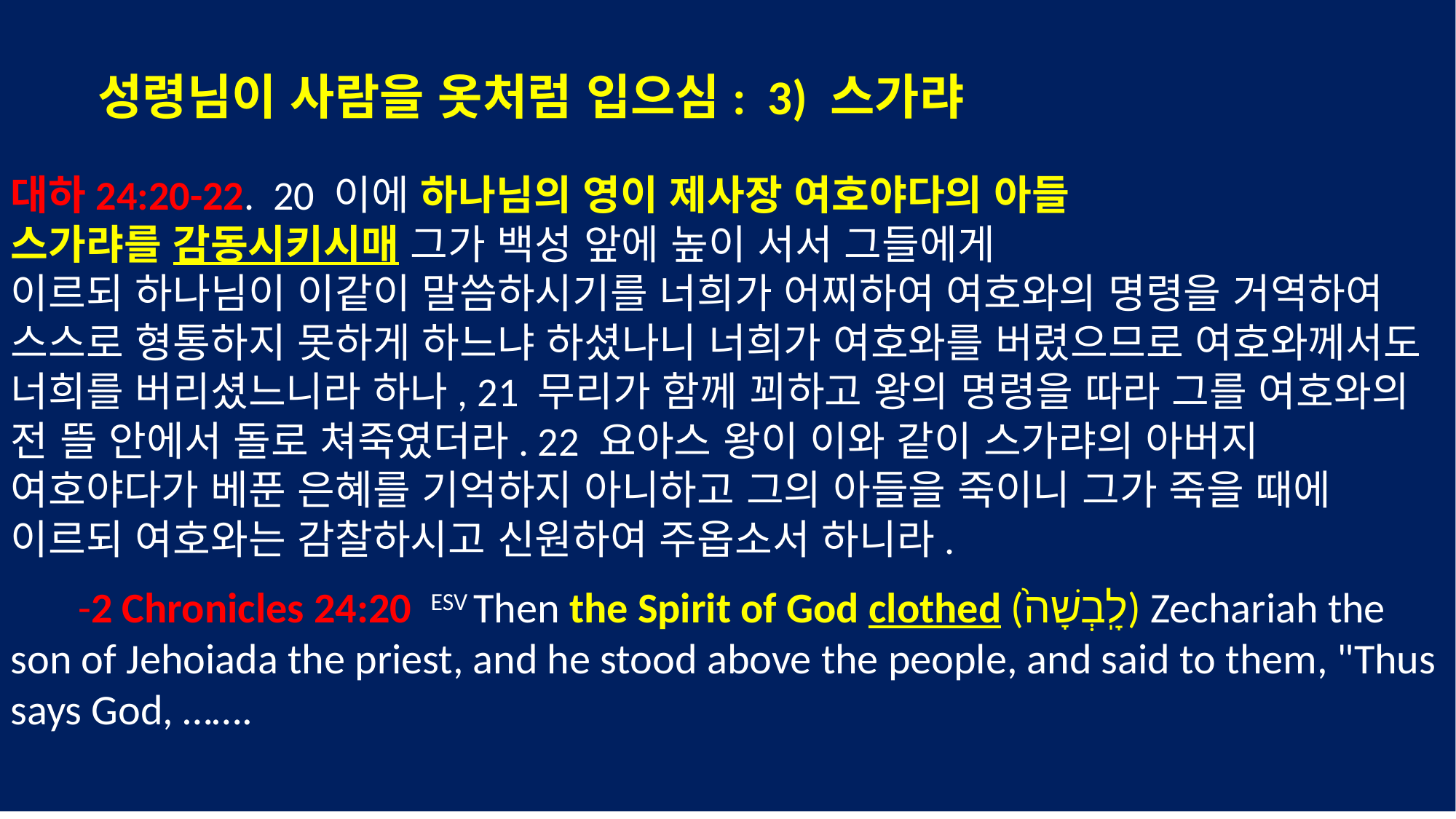

성령님이 사람을 옷처럼 입으심:  3) 스가랴

대하24:20-22.  20 이에 하나님의 영이 제사장 여호야다의 아들
스가랴를 감동시키시매 그가 백성 앞에 높이 서서 그들에게
이르되 하나님이 이같이 말씀하시기를 너희가 어찌하여 여호와의 명령을 거역하여 스스로 형통하지 못하게 하느냐 하셨나니 너희가 여호와를 버렸으므로 여호와께서도 너희를 버리셨느니라 하나, 21 무리가 함께 꾀하고 왕의 명령을 따라 그를 여호와의 전 뜰 안에서 돌로 쳐죽였더라. 22 요아스 왕이 이와 같이 스가랴의 아버지 여호야다가 베푼 은혜를 기억하지 아니하고 그의 아들을 죽이니 그가 죽을 때에 이르되 여호와는 감찰하시고 신원하여 주옵소서 하니라.

       -2 Chronicles 24:20  ESV Then the Spirit of God clothed (לָֽבְשָׁה֙) Zechariah the son of Jehoiada the priest, and he stood above the people, and said to them, "Thus says God, …….